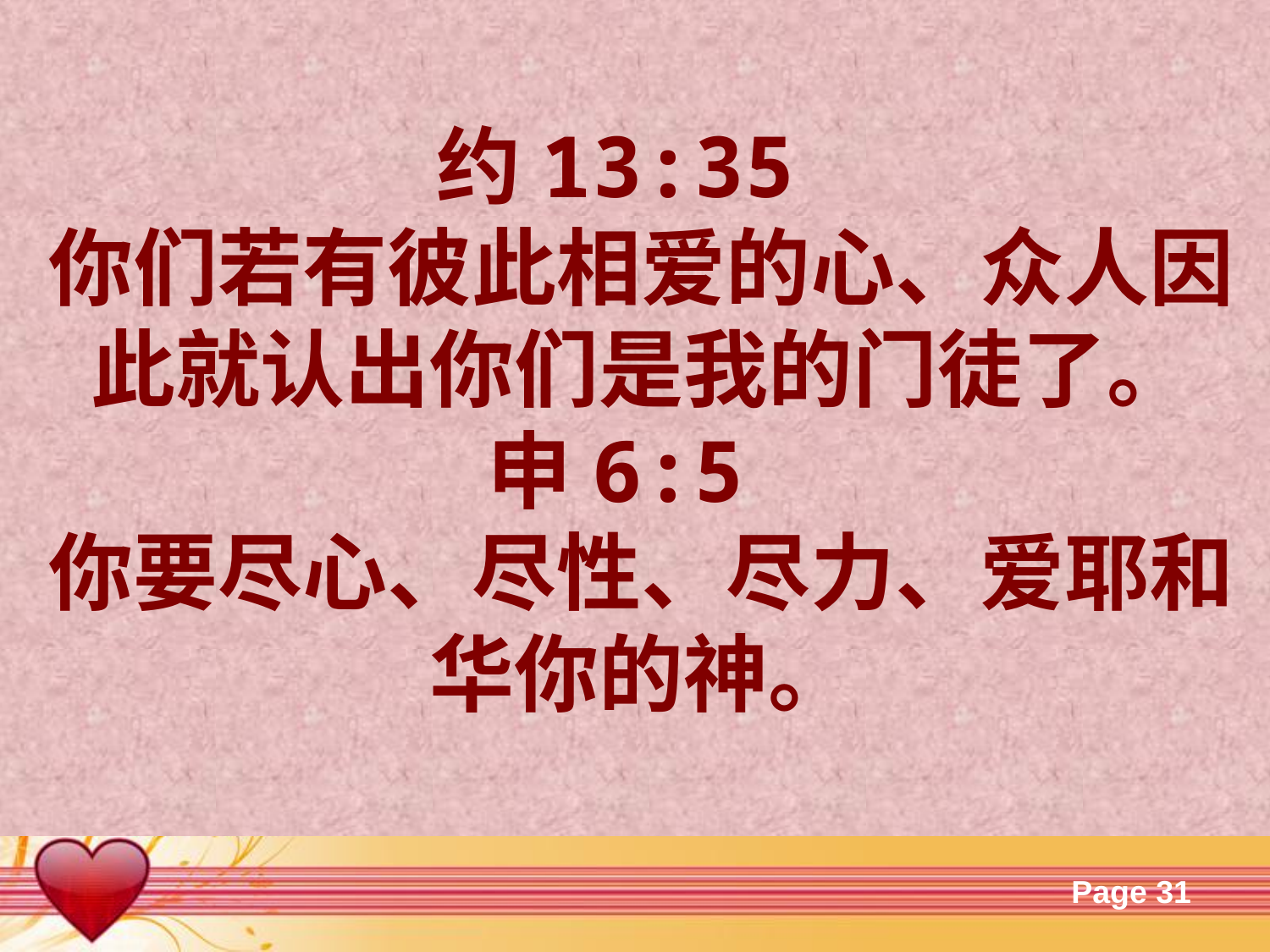

约13:35
你们若有彼此相爱的心、众人因此就认出你们是我的门徒了。
申6:5
你要尽心、尽性、尽力、爱耶和华你的神。